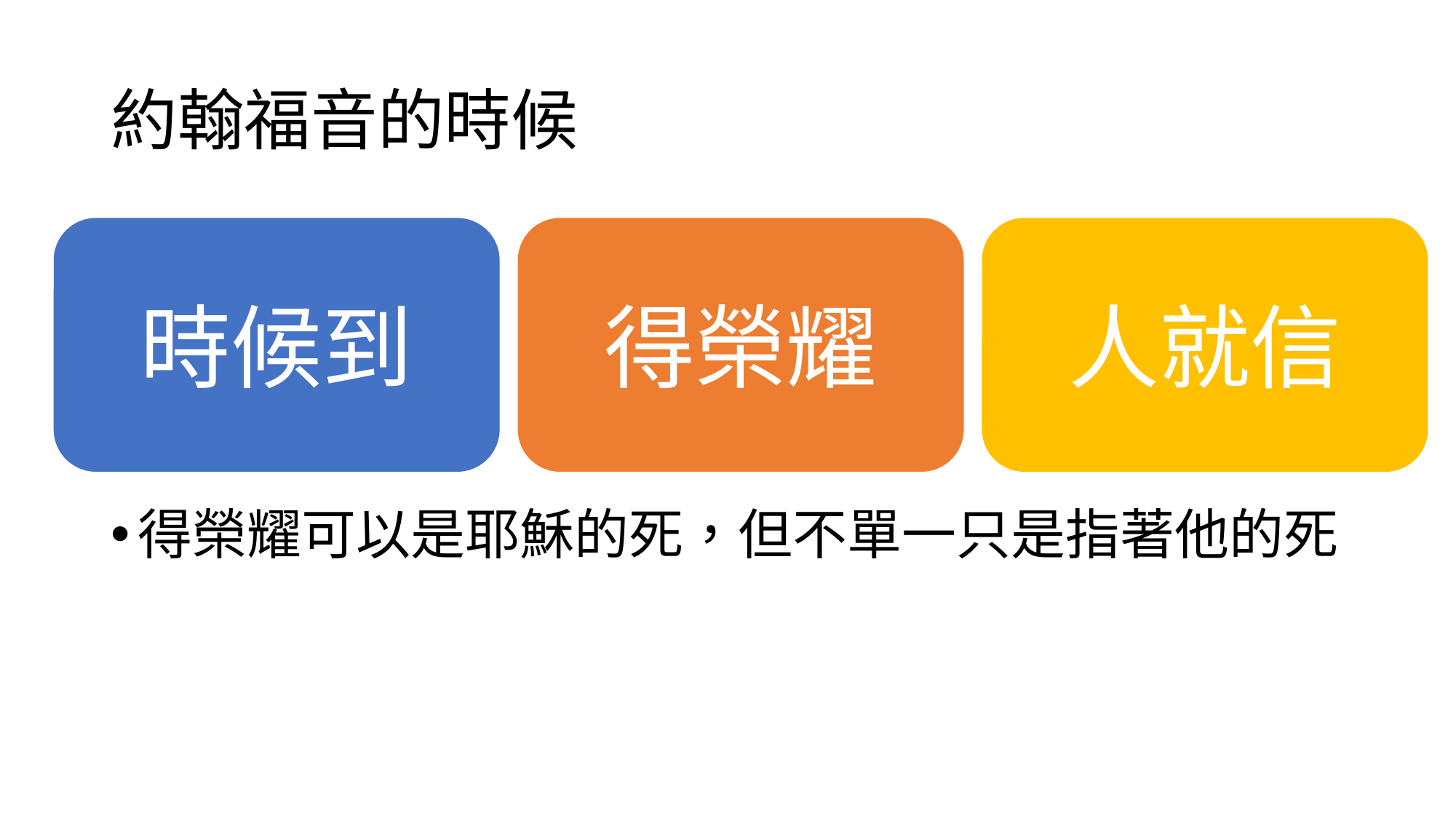

# 約翰福音的時候
得榮耀
人就信
時候到
得榮耀可以是耶穌的死，但不單一只是指著他的死